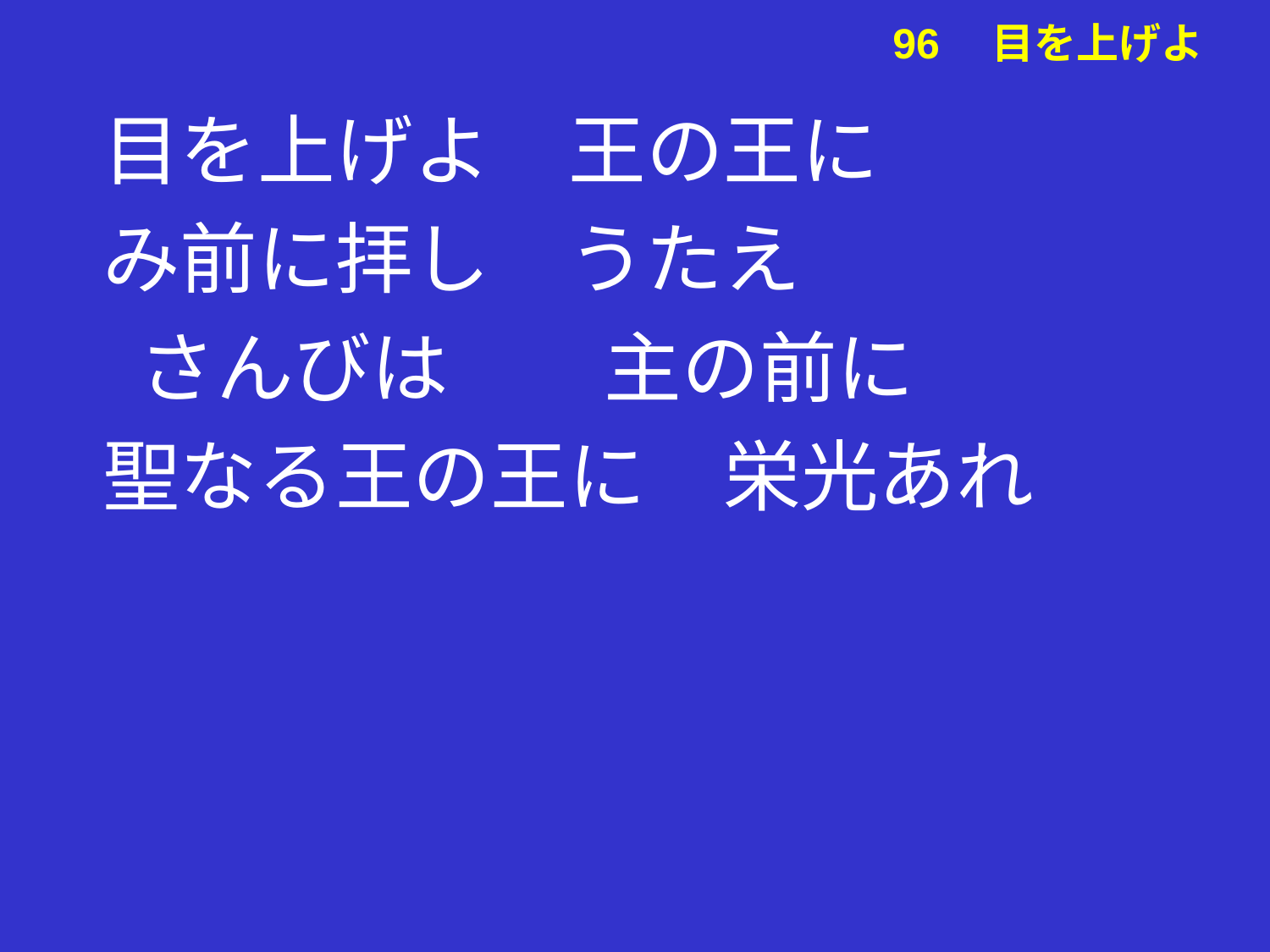

目を上げよ　王の王に
み前に拝し　うたえ
 さんびは　　主の前に
聖なる王の王に　栄光あれ
# 96　目を上げよ